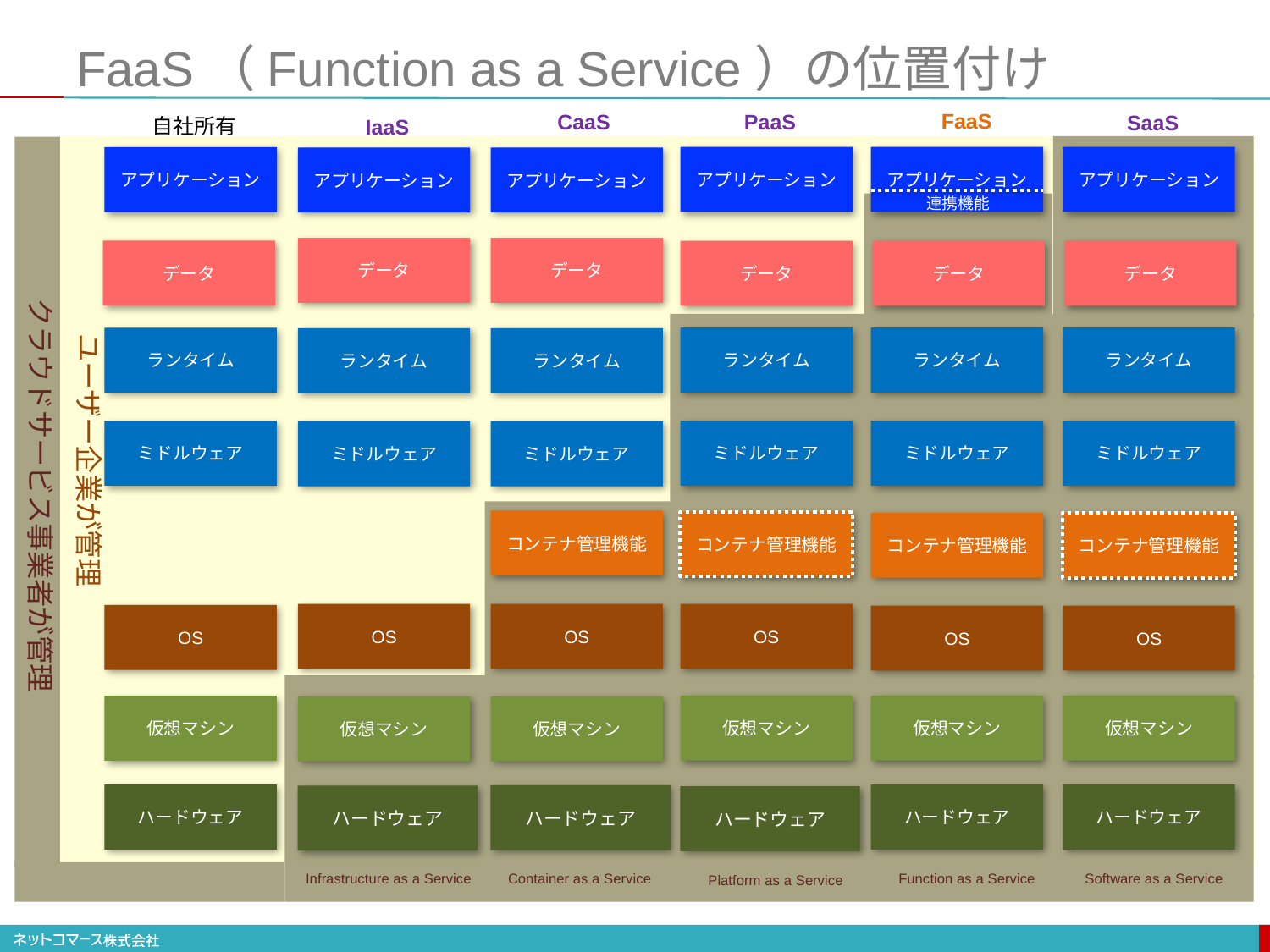

# FaaS（Function as a Service）の位置付け
FaaS
CaaS
PaaS
SaaS
自社所有
IaaS

アプリケーション
アプリケーション
アプリケーション
アプリケーション
アプリケーション
アプリケーション
連携機能

データ
データ
データ
データ
データ
データ
クラウドサービス事業者が管理

ユーザー企業が管理
ランタイム
ランタイム
ランタイム
ランタイム
ランタイム
ランタイム
ミドルウェア
ミドルウェア
ミドルウェア
ミドルウェア
ミドルウェア
ミドルウェア

コンテナ管理機能
コンテナ管理機能
コンテナ管理機能
コンテナ管理機能
OS
OS
OS
OS
OS
OS

仮想マシン
仮想マシン
仮想マシン
仮想マシン
仮想マシン
仮想マシン
ハードウェア
ハードウェア
ハードウェア
ハードウェア
ハードウェア
ハードウェア

Infrastructure as a Service
Container as a Service
Function as a Service
Software as a Service
Platform as a Service